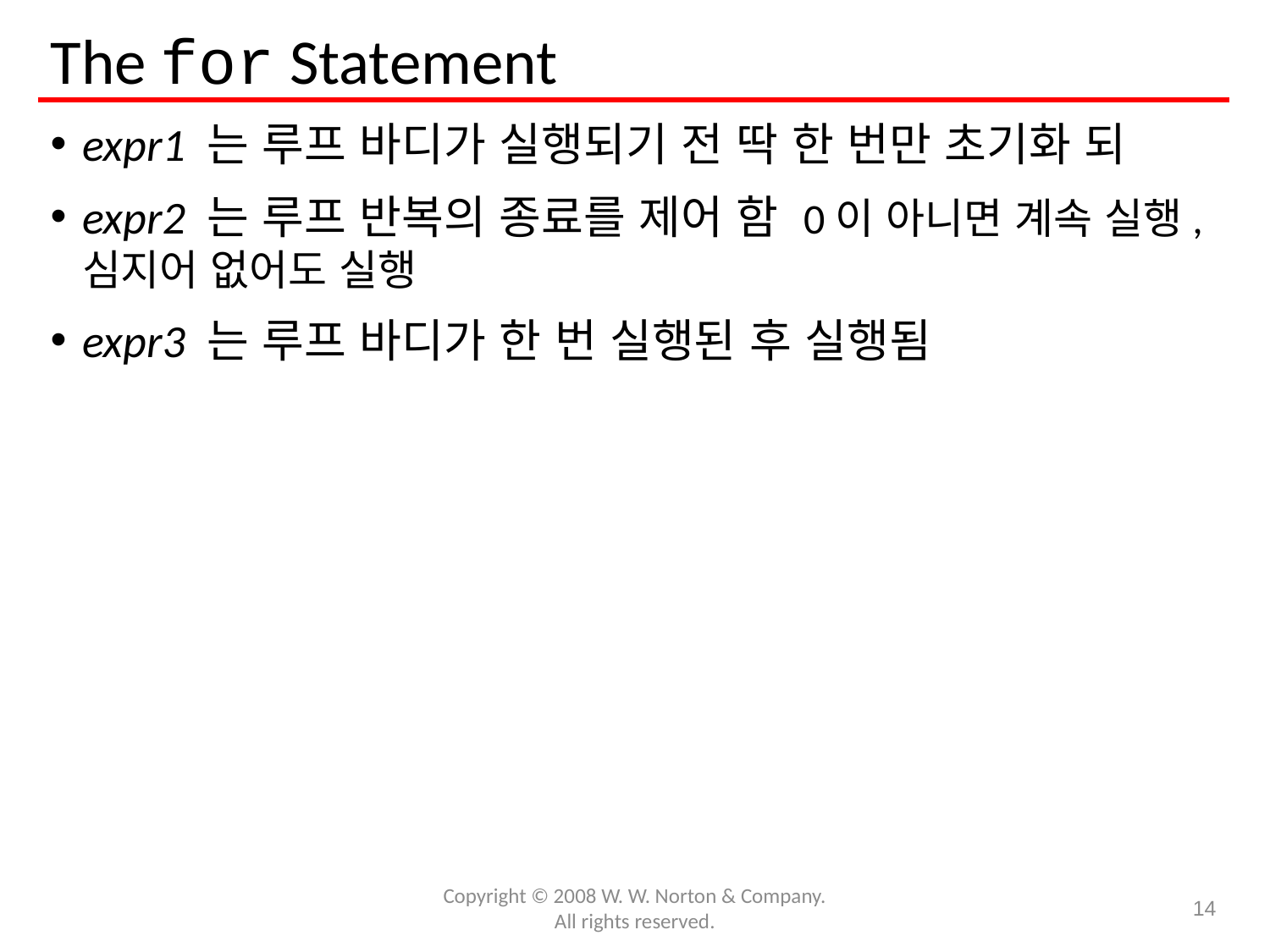

# The for Statement
expr1 는 루프 바디가 실행되기 전 딱 한 번만 초기화 되
expr2 는 루프 반복의 종료를 제어 함 0이 아니면 계속 실행, 심지어 없어도 실행
expr3 는 루프 바디가 한 번 실행된 후 실행됨
Copyright © 2008 W. W. Norton & Company.
All rights reserved.
14